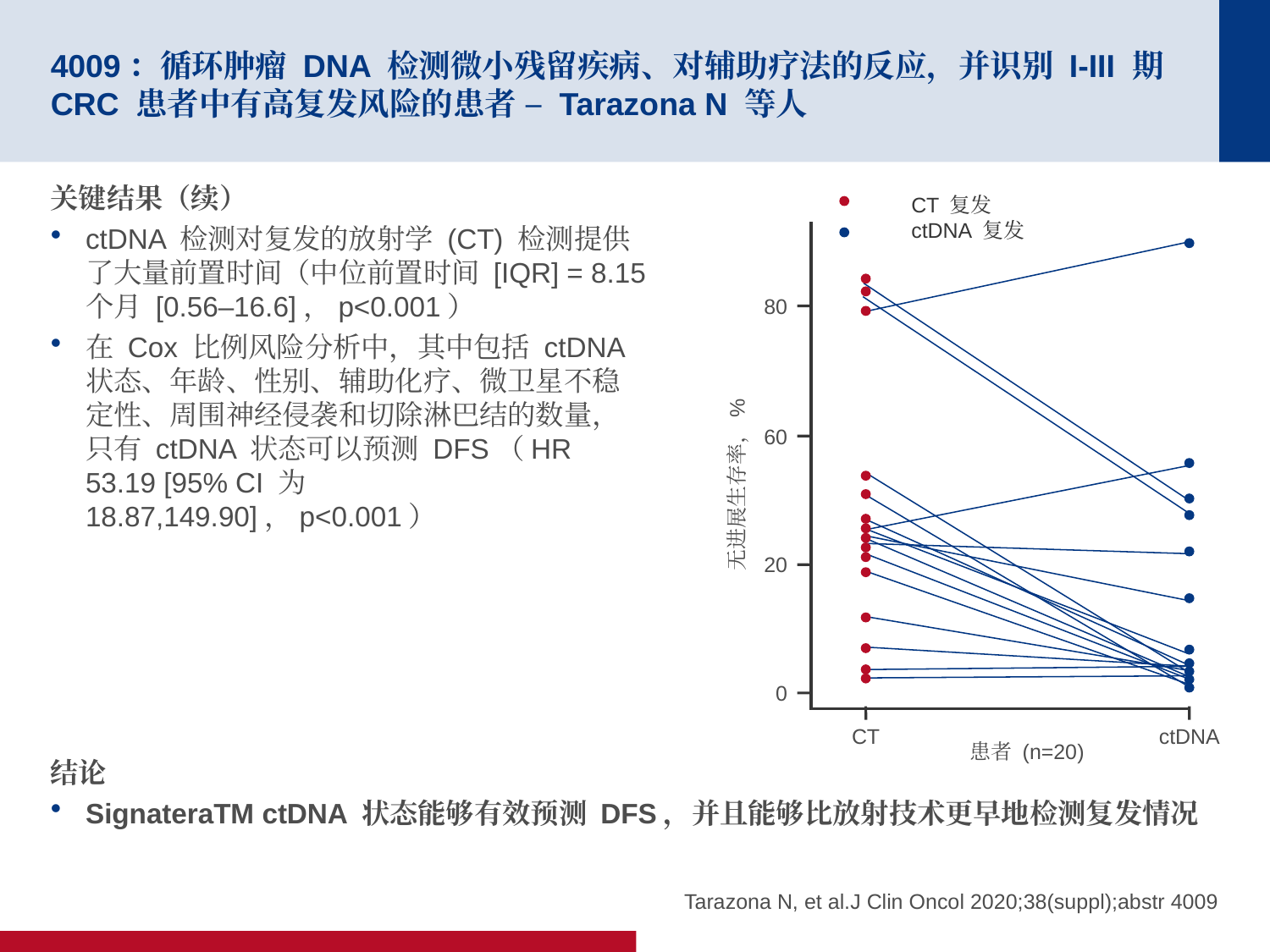

# 4009：循环肿瘤 DNA 检测微小残留疾病、对辅助疗法的反应，并识别 I-III 期 CRC 患者中有高复发风险的患者 – Tarazona N 等人
关键结果（续）
ctDNA 检测对复发的放射学 (CT) 检测提供了大量前置时间（中位前置时间 [IQR] = 8.15个月 [0.56–16.6]，p<0.001）
在 Cox 比例风险分析中，其中包括 ctDNA 状态、年龄、性别、辅助化疗、微卫星不稳定性、周围神经侵袭和切除淋巴结的数量，只有 ctDNA 状态可以预测 DFS（HR 53.19 [95% CI 为 18.87,149.90]，p<0.001）
CT 复发
ctDNA 复发

80

60

无进展生存率，%

20

0

CT
ctDNA
患者 (n=20)
结论
SignateraTM ctDNA 状态能够有效预测 DFS，并且能够比放射技术更早地检测复发情况
Tarazona N, et al.J Clin Oncol 2020;38(suppl);abstr 4009